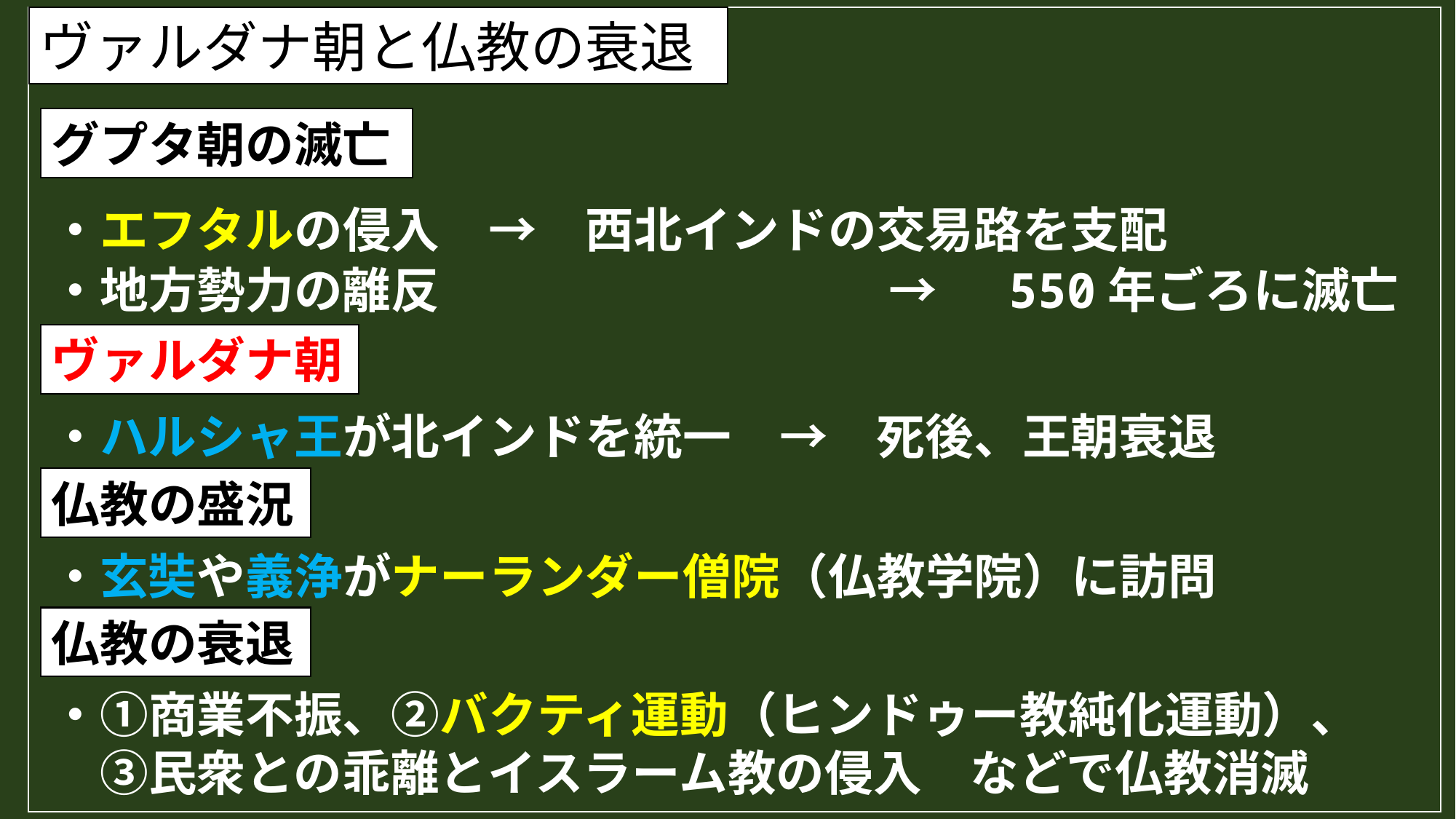

ヴァルダナ朝と仏教の衰退
グプタ朝の滅亡
・エフタルの侵入　→　西北インドの交易路を支配
→　550年ごろに滅亡
・地方勢力の離反
ヴァルダナ朝
・ハルシャ王が北インドを統一　→　死後、王朝衰退
仏教の盛況
・玄奘や義浄がナーランダー僧院（仏教学院）に訪問
仏教の衰退
・①商業不振、②バクティ運動（ヒンドゥー教純化運動）、
　③民衆との乖離とイスラーム教の侵入　などで仏教消滅